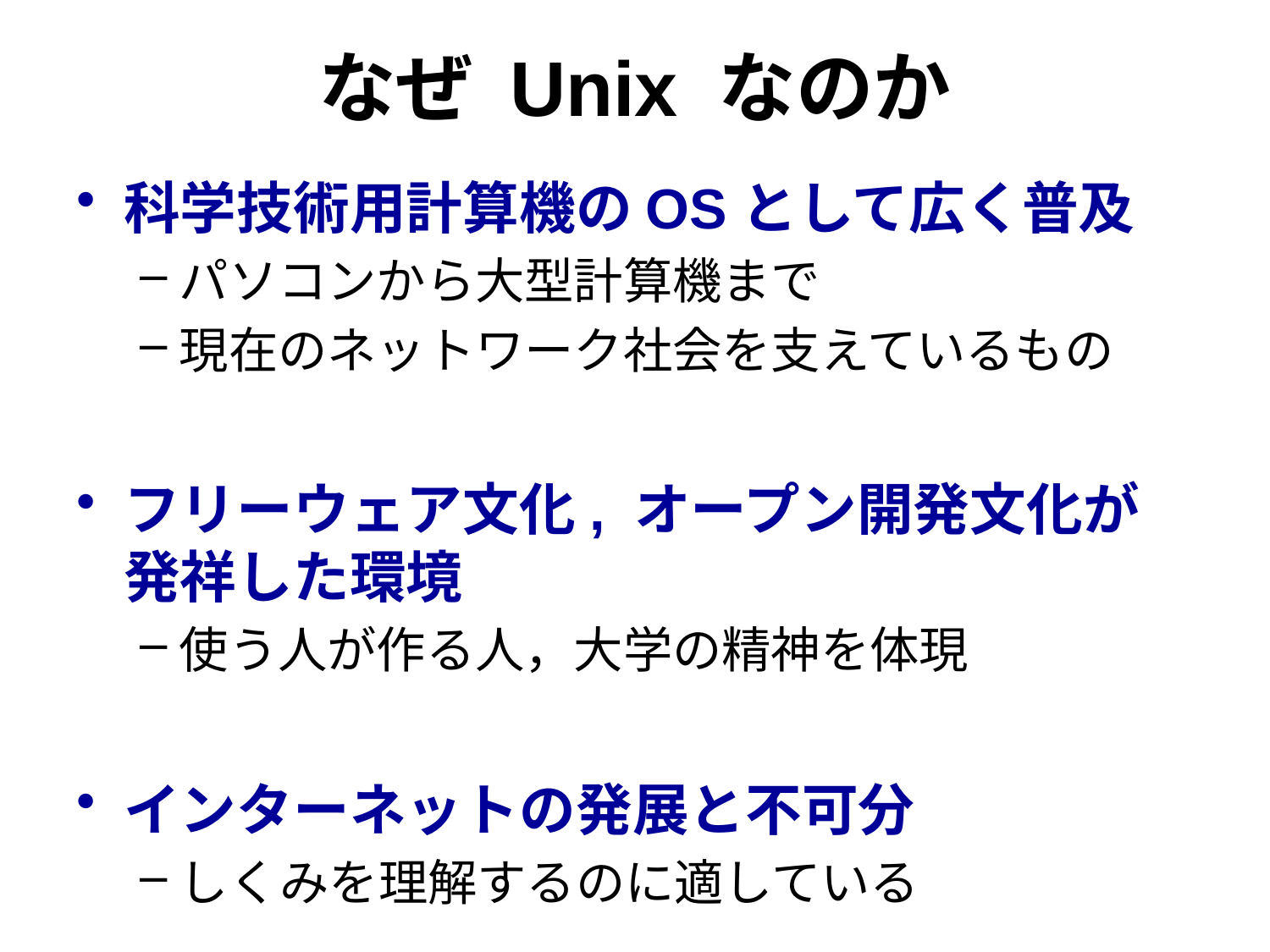

# なぜ Unix なのか
科学技術用計算機のOSとして広く普及
パソコンから大型計算機まで
現在のネットワーク社会を支えているもの

フリーウェア文化, オープン開発文化が
発祥した環境
使う人が作る人，大学の精神を体現

インターネットの発展と不可分
しくみを理解するのに適している